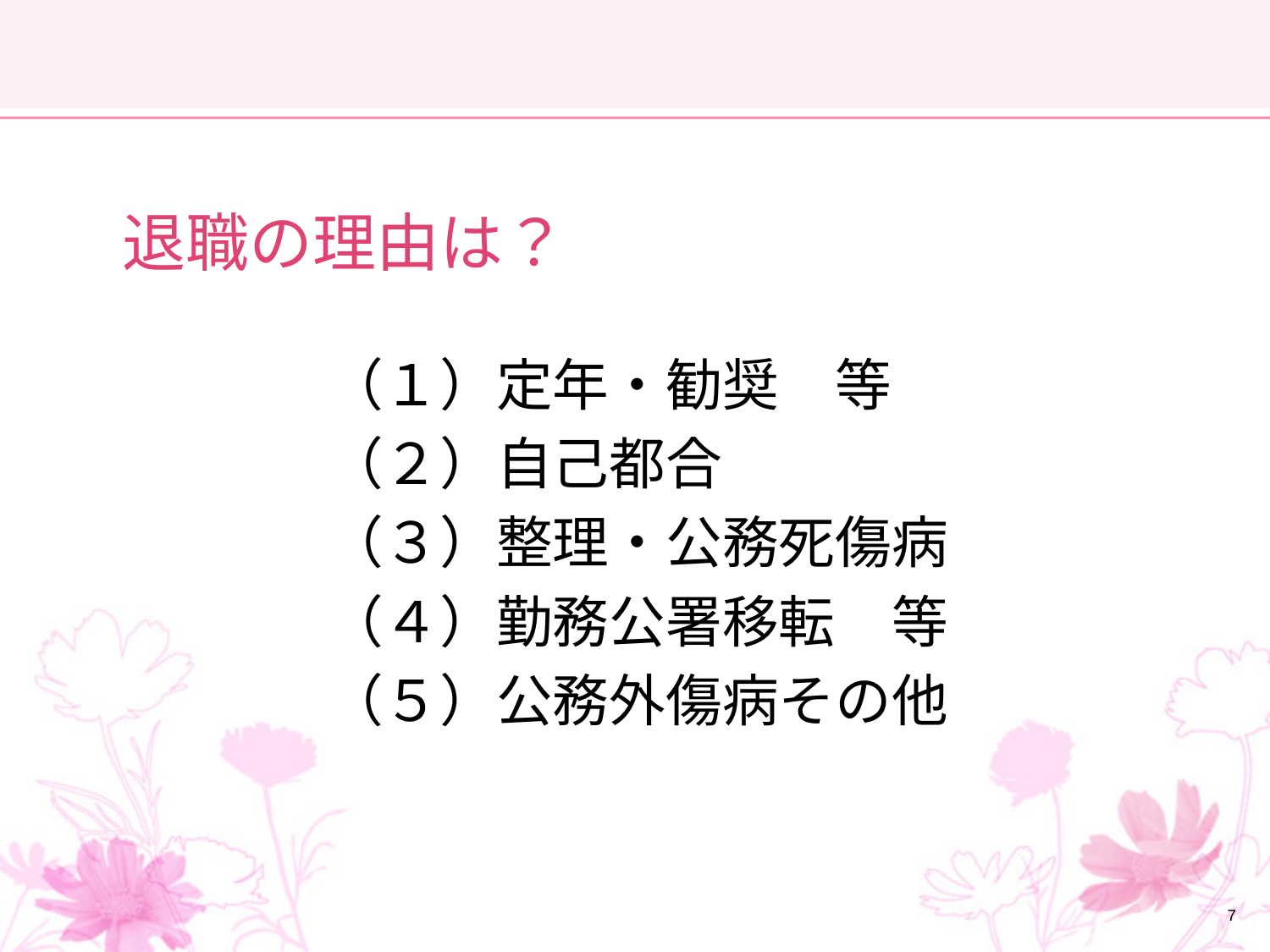

#
　 退職の理由は？

　　　　　（１）定年・勧奨　等
　　　　　（２）自己都合
　　　　　（３）整理・公務死傷病
　　　　　（４）勤務公署移転　等
　　　　　（５）公務外傷病その他

7